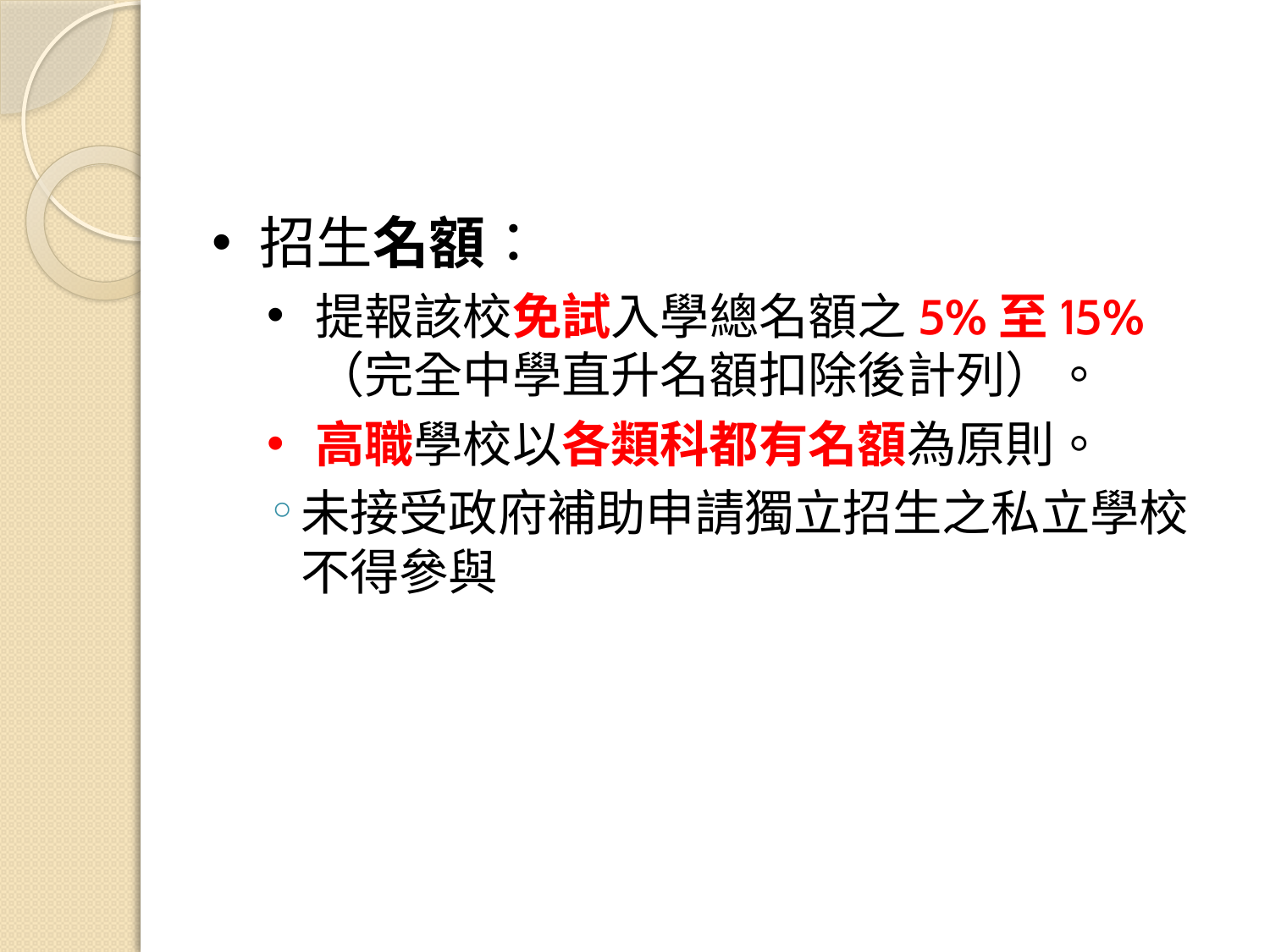

#
招生名額：
提報該校免試入學總名額之5%至15%（完全中學直升名額扣除後計列）。
高職學校以各類科都有名額為原則。
未接受政府補助申請獨立招生之私立學校不得參與